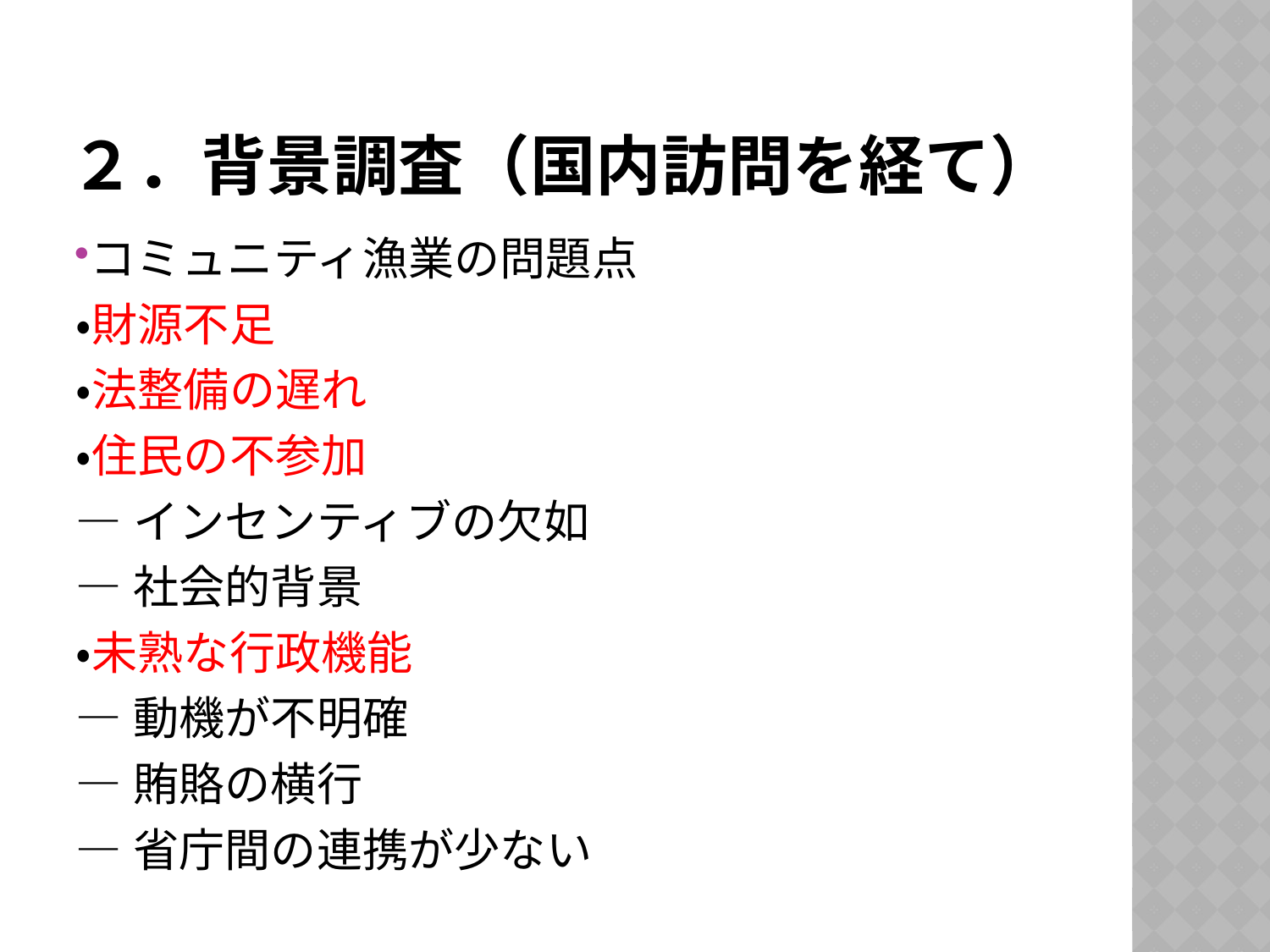

# ２．背景調査（国内訪問を経て）
コミュニティ漁業の問題点
・財源不足
・法整備の遅れ
・住民の不参加
―インセンティブの欠如
―社会的背景
・未熟な行政機能
―動機が不明確
―賄賂の横行
―省庁間の連携が少ない